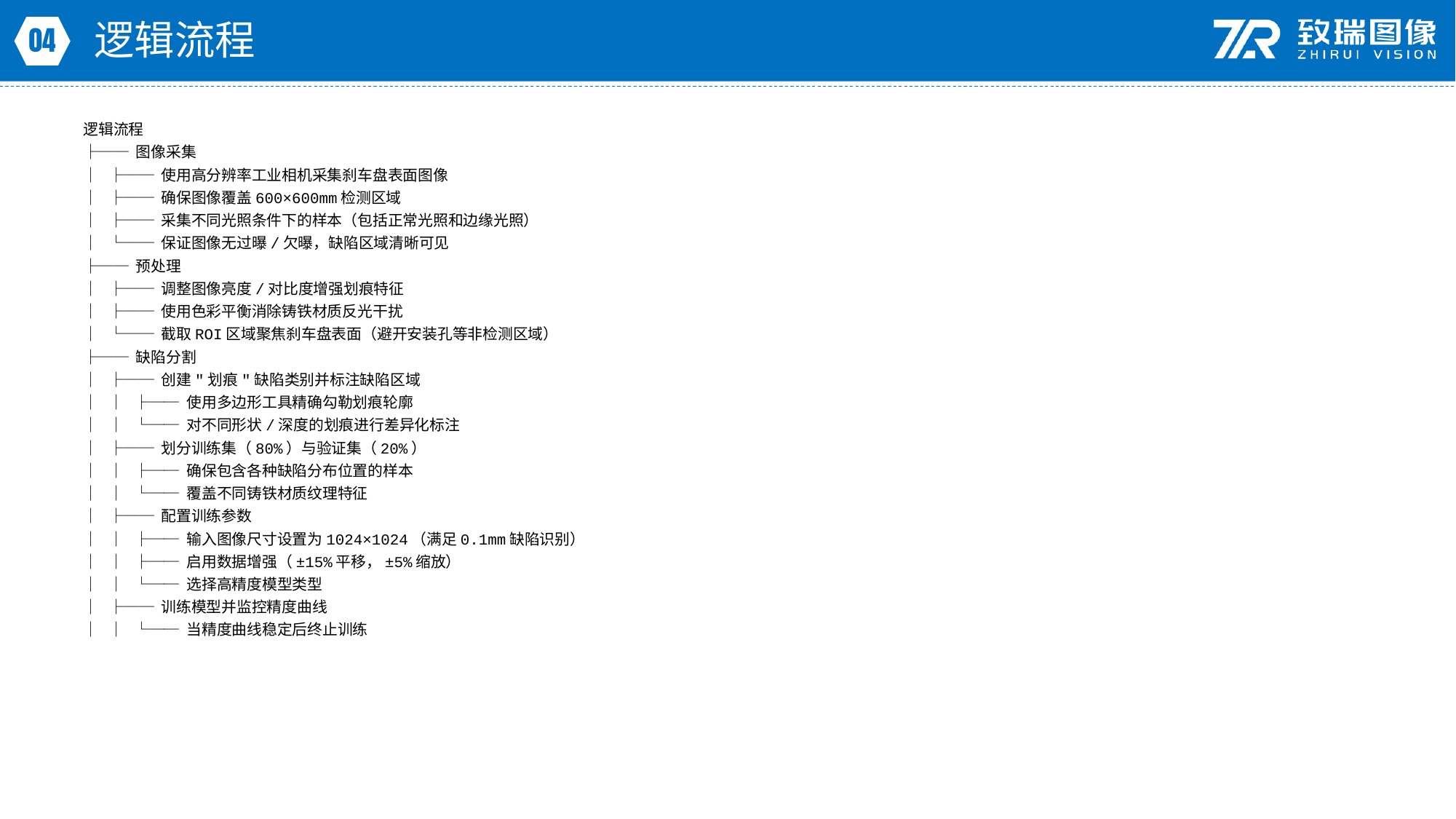

逻辑流程
04

逻辑流程
├── 图像采集
│   ├── 使用高分辨率工业相机采集刹车盘表面图像
│   ├── 确保图像覆盖600×600mm检测区域
│   ├── 采集不同光照条件下的样本（包括正常光照和边缘光照）
│   └── 保证图像无过曝/欠曝，缺陷区域清晰可见
├── 预处理
│   ├── 调整图像亮度/对比度增强划痕特征
│   ├── 使用色彩平衡消除铸铁材质反光干扰
│   └── 截取ROI区域聚焦刹车盘表面（避开安装孔等非检测区域）
├── 缺陷分割
│   ├── 创建"划痕"缺陷类别并标注缺陷区域
│   │   ├── 使用多边形工具精确勾勒划痕轮廓
│   │   └── 对不同形状/深度的划痕进行差异化标注
│   ├── 划分训练集（80%）与验证集（20%）
│   │   ├── 确保包含各种缺陷分布位置的样本
│   │   └── 覆盖不同铸铁材质纹理特征
│   ├── 配置训练参数
│   │   ├── 输入图像尺寸设置为1024×1024（满足0.1mm缺陷识别）
│   │   ├── 启用数据增强（±15%平移，±5%缩放）
│   │   └── 选择高精度模型类型
│   ├── 训练模型并监控精度曲线
│   │   └── 当精度曲线稳定后终止训练